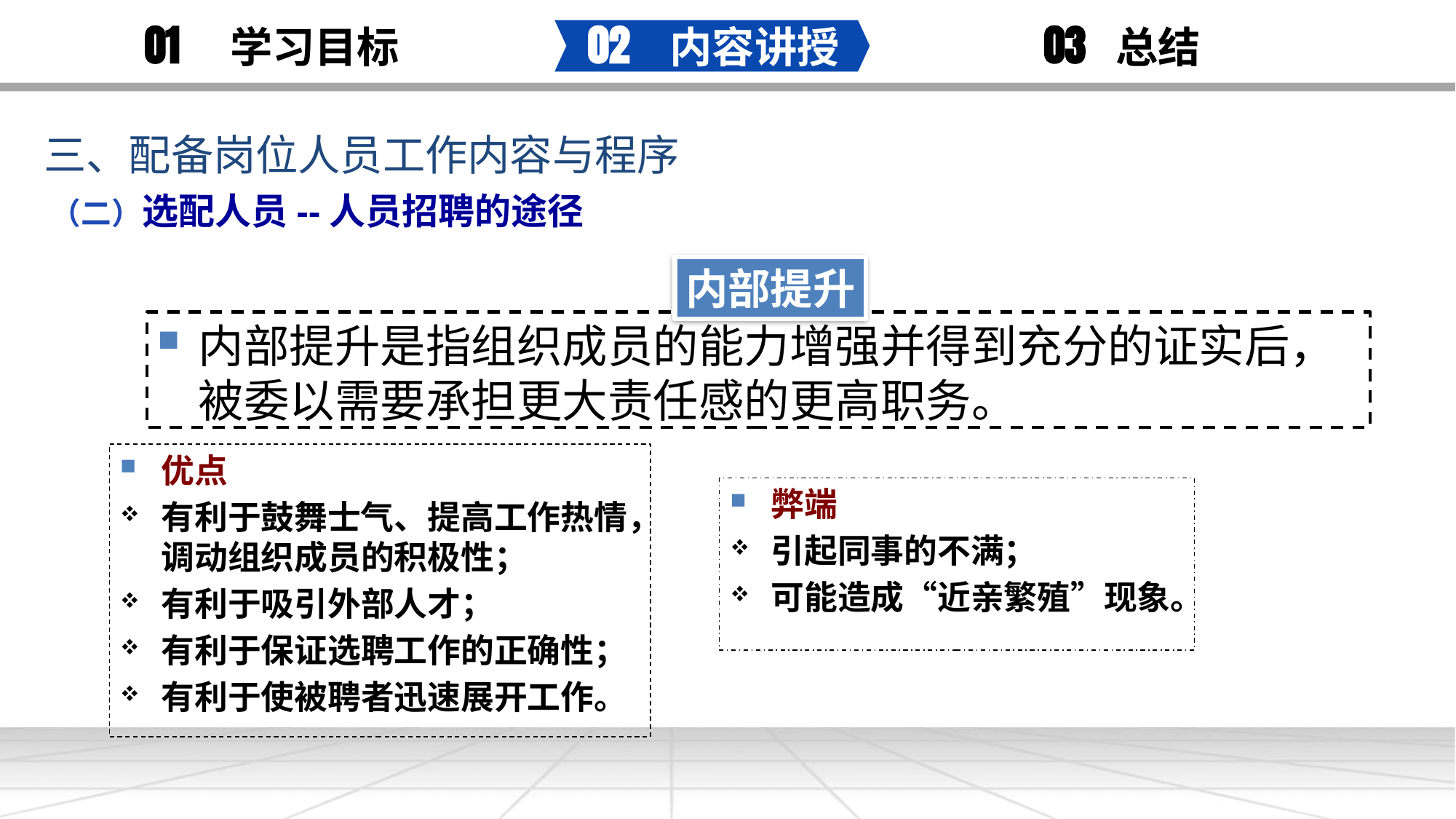

02   内容讲授
03  总结
01    学习目标

三、配备岗位人员工作内容与程序
（二）选配人员--人员招聘的途径
内部提升
内部提升是指组织成员的能力增强并得到充分的证实后，被委以需要承担更大责任感的更高职务。
优点
有利于鼓舞士气、提高工作热情，调动组织成员的积极性；
有利于吸引外部人才；
有利于保证选聘工作的正确性；
有利于使被聘者迅速展开工作。
弊端
引起同事的不满；
可能造成“近亲繁殖”现象。